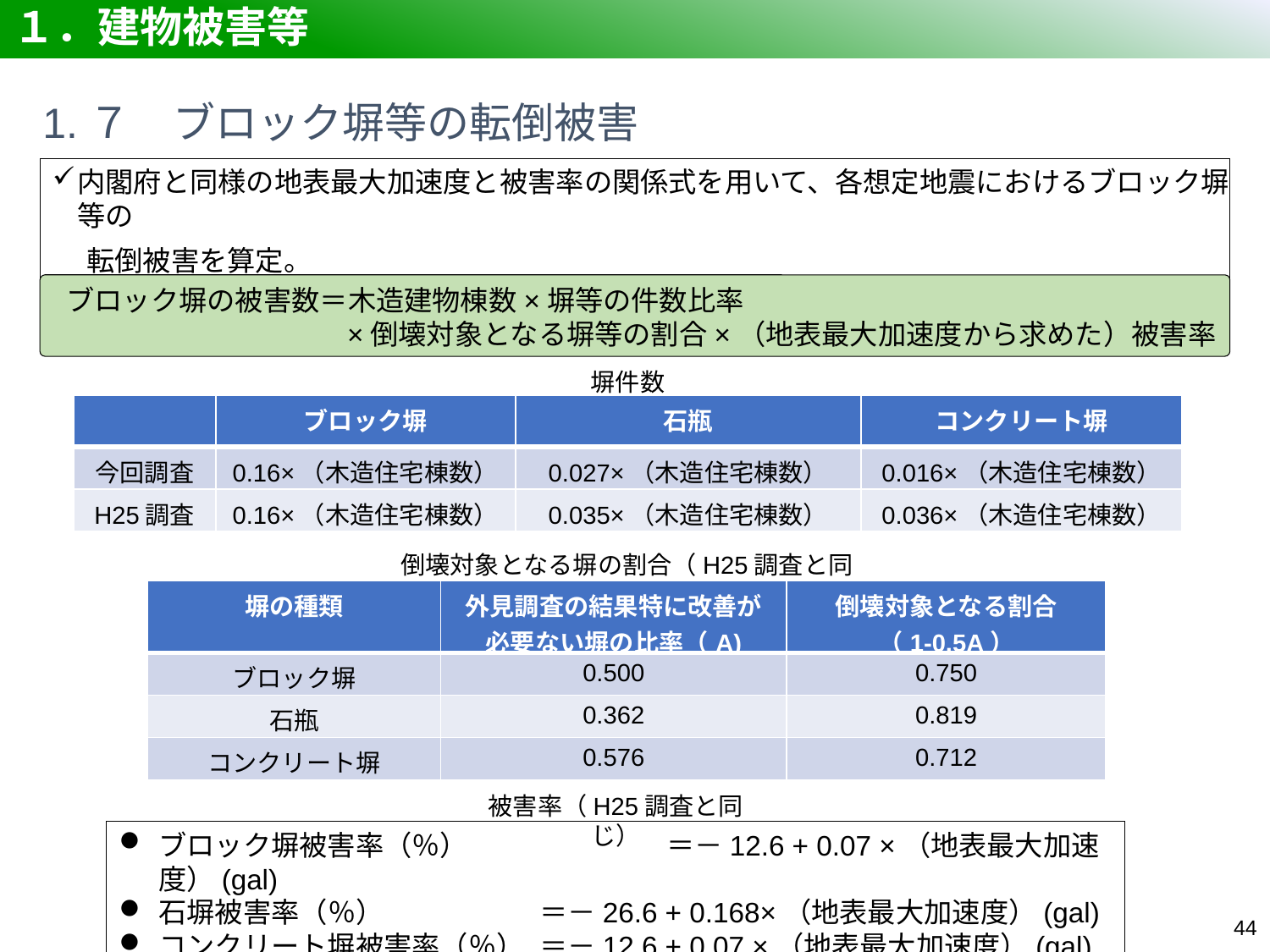

# １．建物被害等
1.７　ブロック塀等の転倒被害
内閣府と同様の地表最大加速度と被害率の関係式を用いて、各想定地震におけるブロック塀等の
　 転倒被害を算定。
ブロック塀の被害数＝木造建物棟数×塀等の件数比率
×倒壊対象となる塀等の割合×（地表最大加速度から求めた）被害率

塀件数
|  | ブロック塀 | 石瓶 | コンクリート塀 |
| --- | --- | --- | --- |
| 今回調査 | 0.16×（木造住宅棟数） | 0.027×（木造住宅棟数） | 0.016×（木造住宅棟数） |
| H25調査 | 0.16×（木造住宅棟数） | 0.035×（木造住宅棟数） | 0.036×（木造住宅棟数） |
倒壊対象となる塀の割合（H25調査と同じ）
| 塀の種類 | 外見調査の結果特に改善が 必要ない塀の比率（A) | 倒壊対象となる割合 （1-0.5A） |
| --- | --- | --- |
| ブロック塀 | 0.500 | 0.750 |
| 石瓶 | 0.362 | 0.819 |
| コンクリート塀 | 0.576 | 0.712 |
被害率
被害率（H25調査と同じ）
ブロック塀被害率（％）		＝－12.6 + 0.07 ×（地表最大加速度）(gal)
石塀被害率（％）		＝－26.6 + 0.168×（地表最大加速度）(gal)
コンクリート塀被害率（％）	＝－12.6 + 0.07 ×（地表最大加速度）(gal)
44